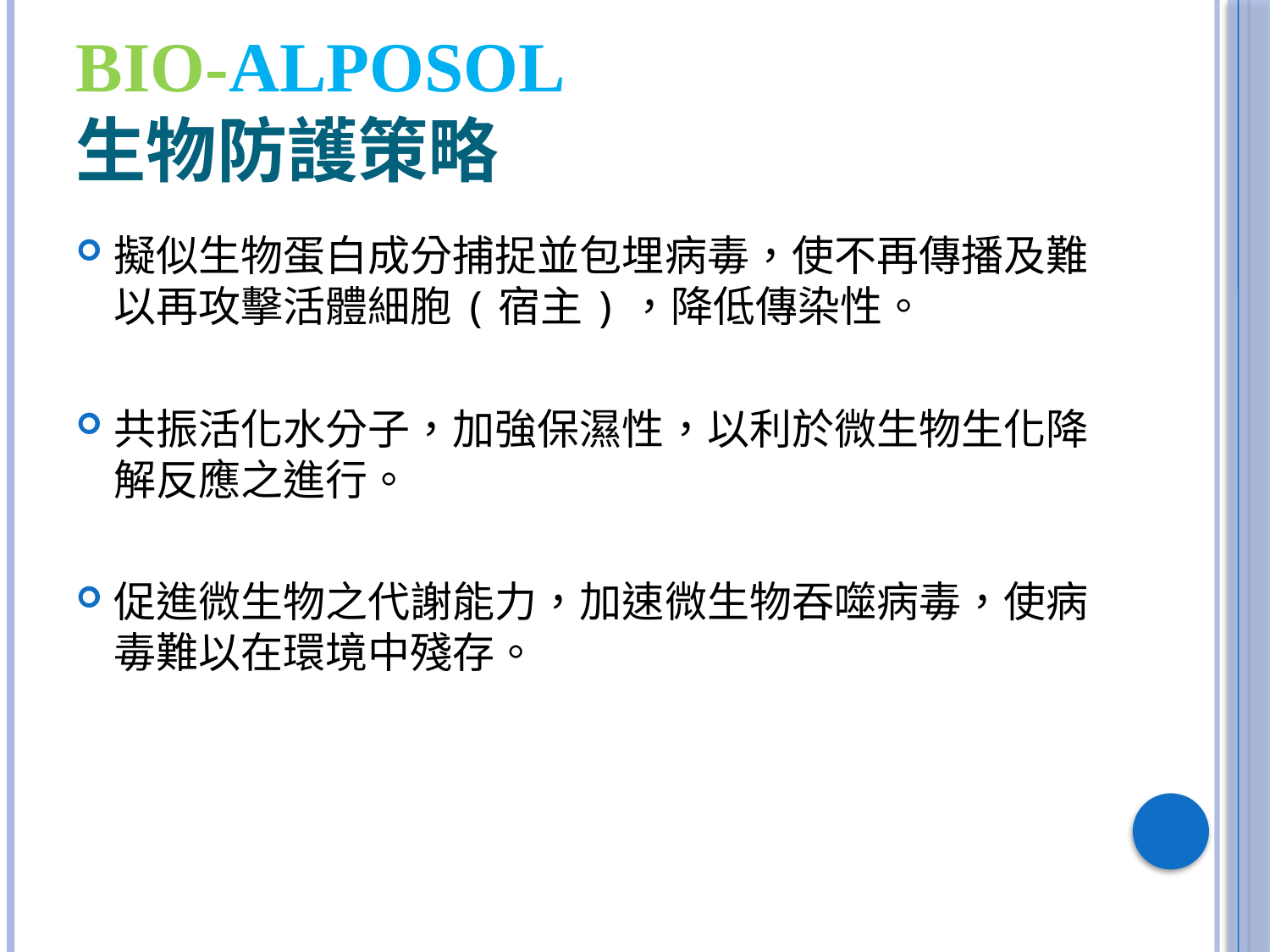

# BIO-ALPOSOL 生物防護策略
擬似生物蛋白成分捕捉並包埋病毒，使不再傳播及難以再攻擊活體細胞(宿主)，降低傳染性。

共振活化水分子，加強保濕性，以利於微生物生化降解反應之進行。

促進微生物之代謝能力，加速微生物吞噬病毒，使病毒難以在環境中殘存。